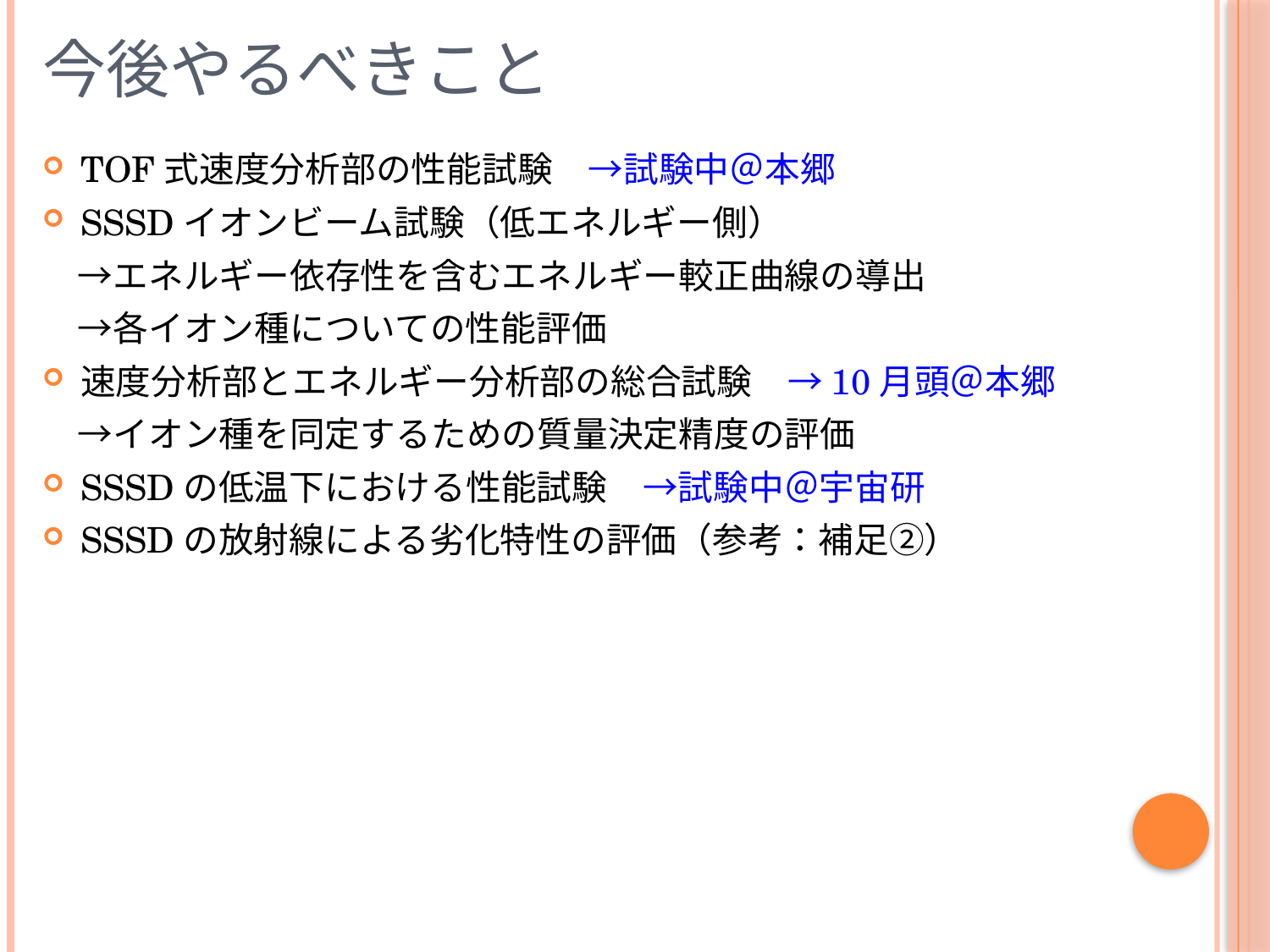

# 今後やるべきこと
TOF式速度分析部の性能試験　→試験中＠本郷
SSSDイオンビーム試験（低エネルギー側）
　→エネルギー依存性を含むエネルギー較正曲線の導出
　→各イオン種についての性能評価
速度分析部とエネルギー分析部の総合試験　→10月頭＠本郷
　→イオン種を同定するための質量決定精度の評価
SSSDの低温下における性能試験　→試験中＠宇宙研
SSSDの放射線による劣化特性の評価（参考：補足②）